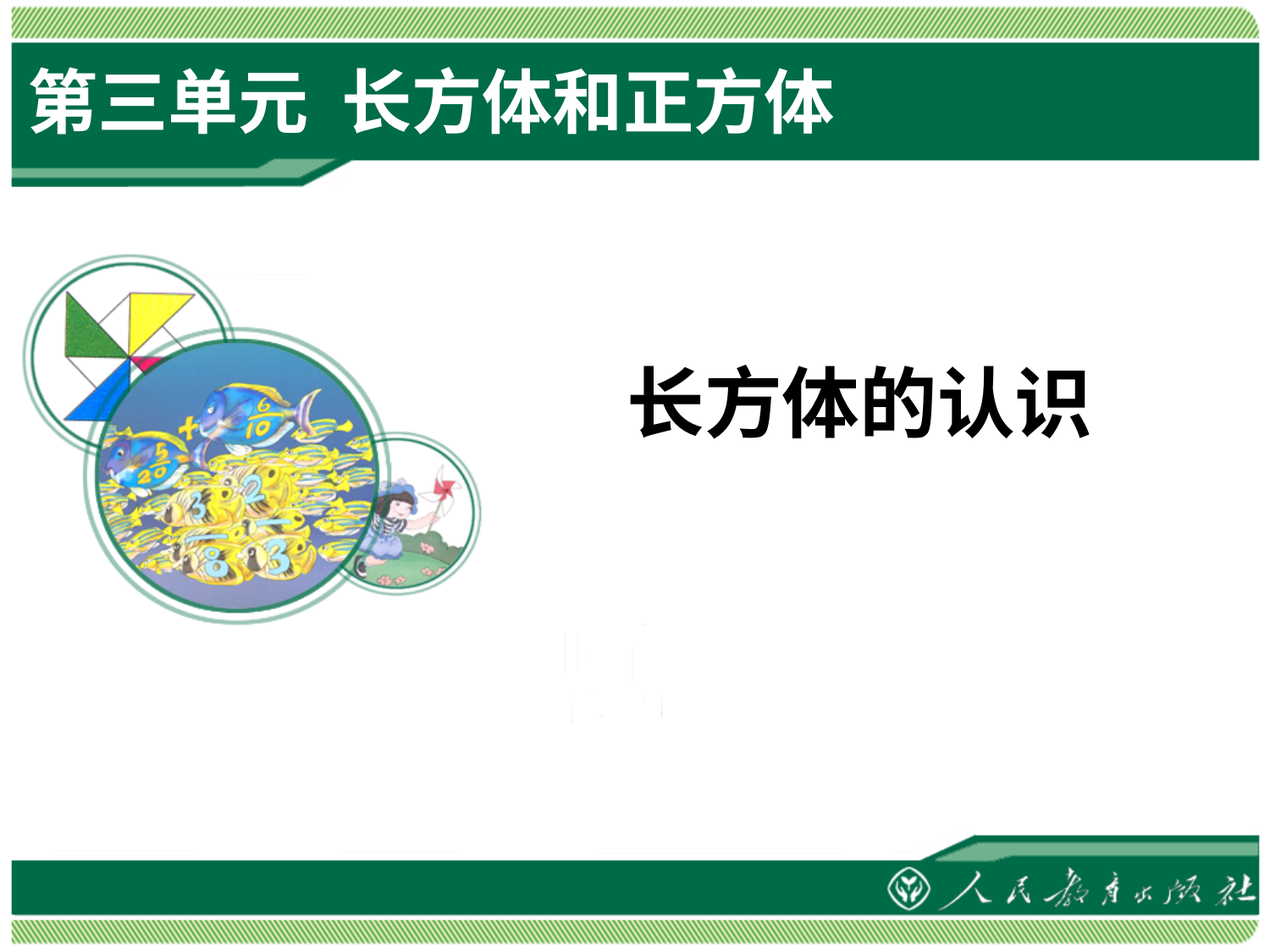

第三单元  长方体和正方体
# 长方体的认识
绿色圃中小学教育网http://www.Lspjy.com   绿色圃中学资源网http://cz.Lspjy.com
绿色圃中小学教育网http://www.Lspjy.com   绿色圃中学资源网http://cz.Lspjy.com